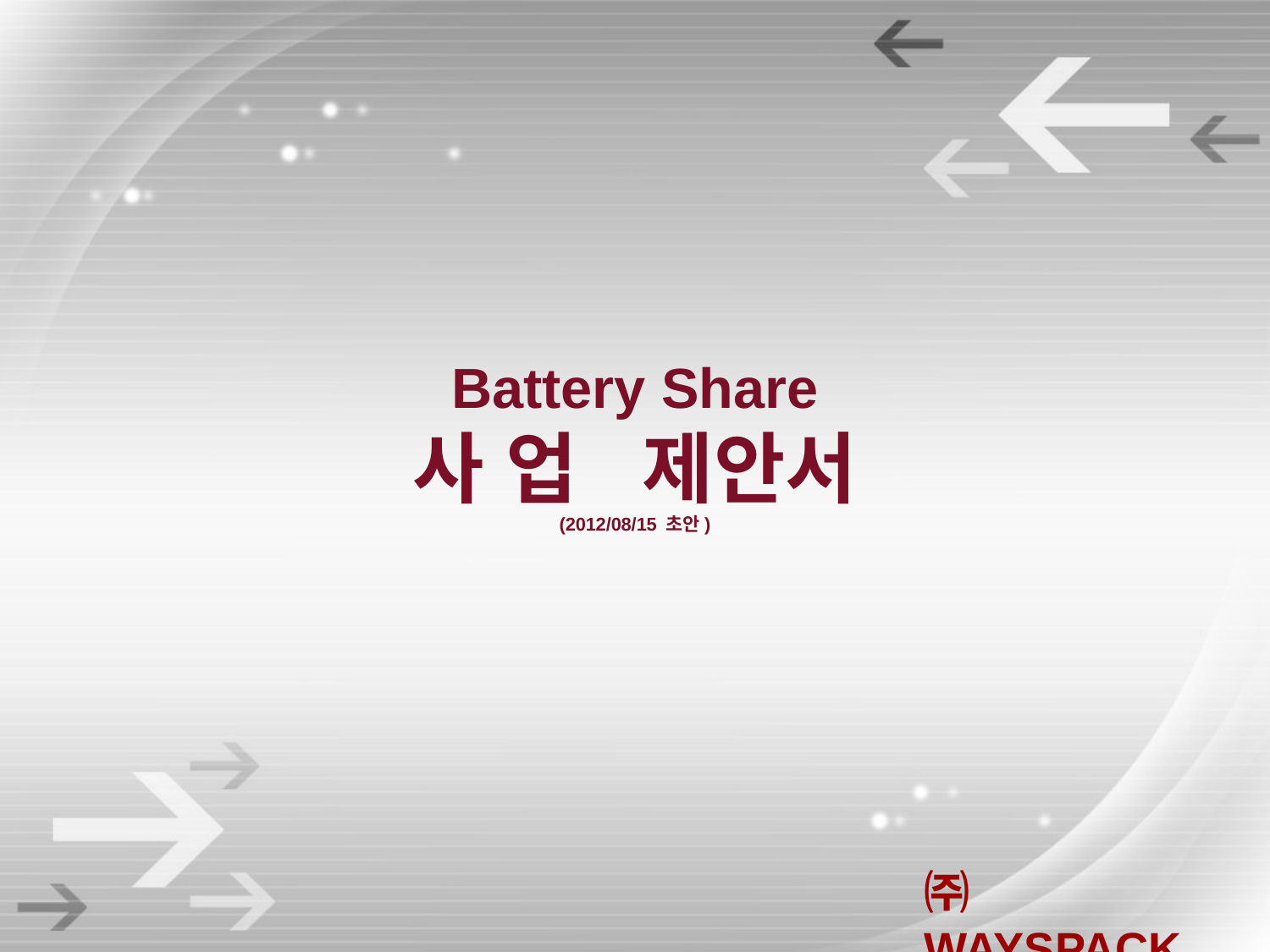

Battery Share
사 업   제안서
(2012/08/15 초안)
㈜WAYSPACK